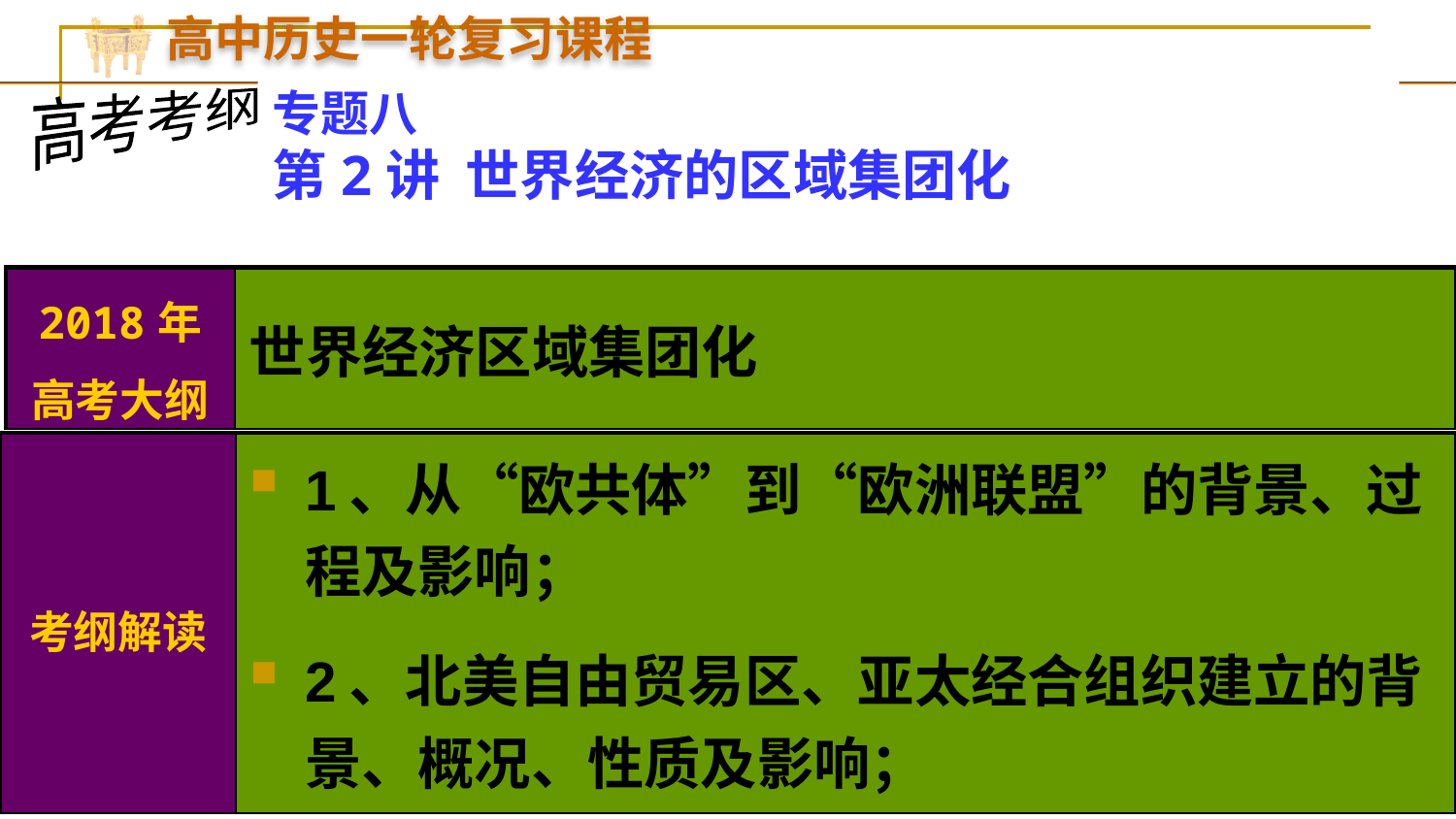

高中历史一轮复习课程

专题八
第2讲  世界经济的区域集团化
高考考纲
| 2018年高考大纲 | 世界经济区域集团化 |
| --- | --- |
| 考纲解读 | 1、从“欧共体”到“欧洲联盟”的背景、过程及影响； 2、北美自由贸易区、亚太经合组织建立的背景、概况、性质及影响； |
| --- | --- |